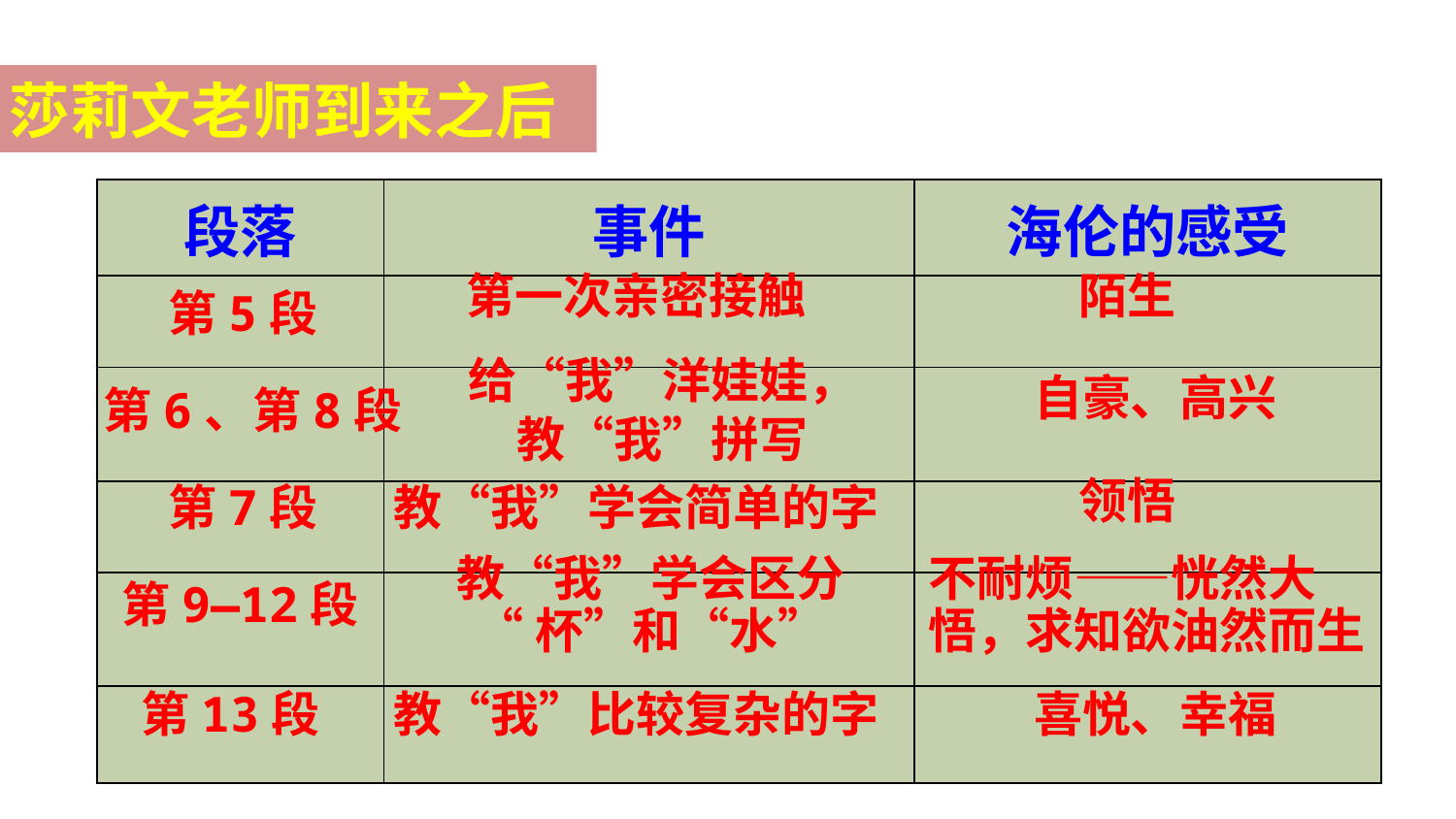

莎莉文老师到来之后
| 段落 | 事件 | 海伦的感受 |
| --- | --- | --- |
|  |  |  |
|  |  |  |
|  |  |  |
|  |  |  |
|  |  |  |
第一次亲密接触
陌生
第5段
给“我”洋娃娃，
教“我”拼写
自豪、高兴
第6、第8段
领悟
第7段
教“我”学会简单的字
教“我”学会区分
“杯”和“水”
不耐烦——恍然大悟，求知欲油然而生
第9—12段
第13段
教“我”比较复杂的字
喜悦、幸福